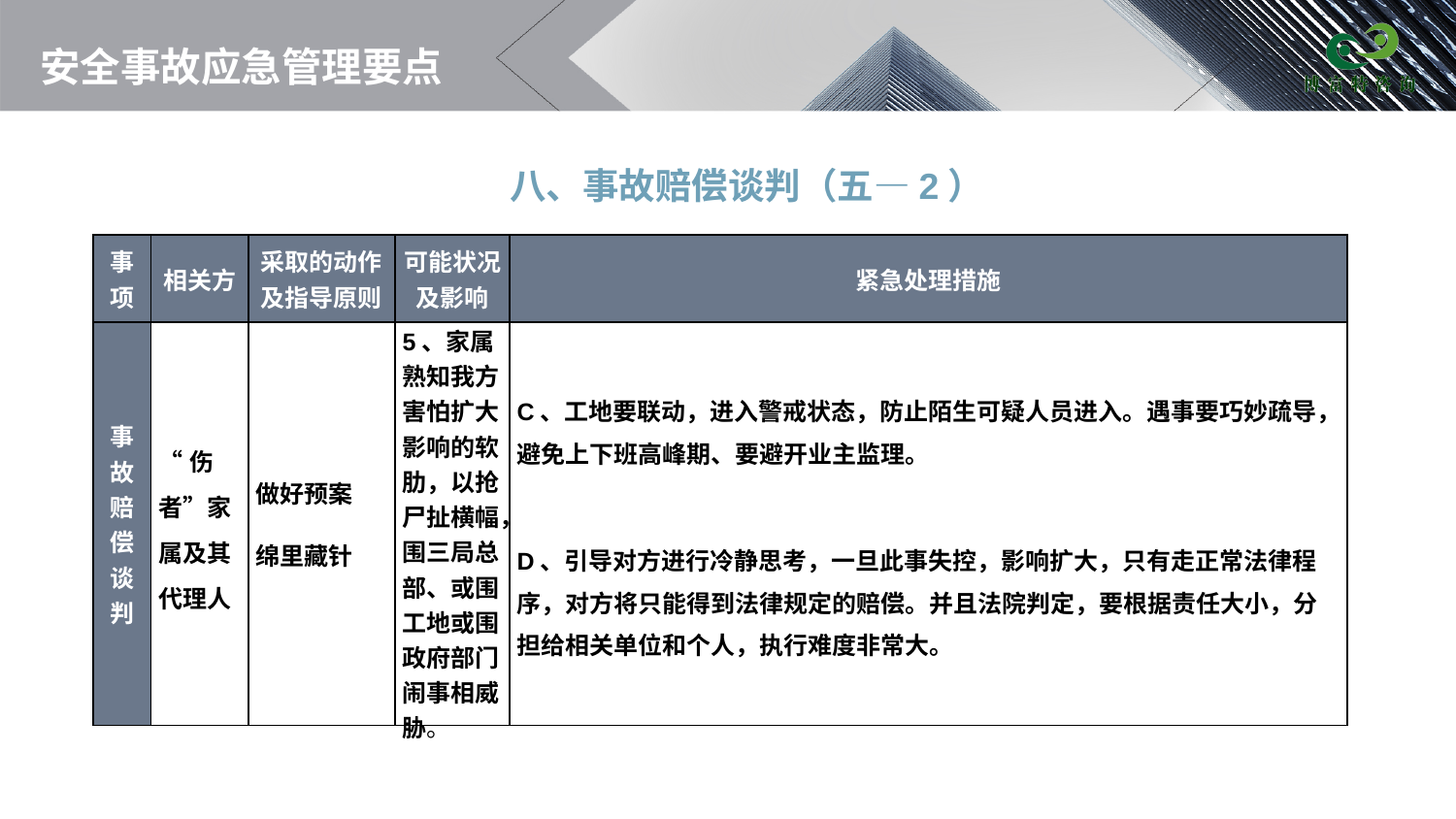

# 安全事故应急管理要点
八、事故赔偿谈判（五—2）
| 事项 | 相关方 | 采取的动作及指导原则 | 可能状况及影响 | 紧急处理措施 |
| --- | --- | --- | --- | --- |
| 事故赔偿谈判 | “伤者”家属及其代理人 | 做好预案 绵里藏针 | 5、家属熟知我方害怕扩大影响的软肋，以抢尸扯横幅，围三局总部、或围工地或围政府部门闹事相威胁。 | C、工地要联动，进入警戒状态，防止陌生可疑人员进入。遇事要巧妙疏导，避免上下班高峰期、要避开业主监理。 D、引导对方进行冷静思考，一旦此事失控，影响扩大，只有走正常法律程序，对方将只能得到法律规定的赔偿。并且法院判定，要根据责任大小，分担给相关单位和个人，执行难度非常大。 |